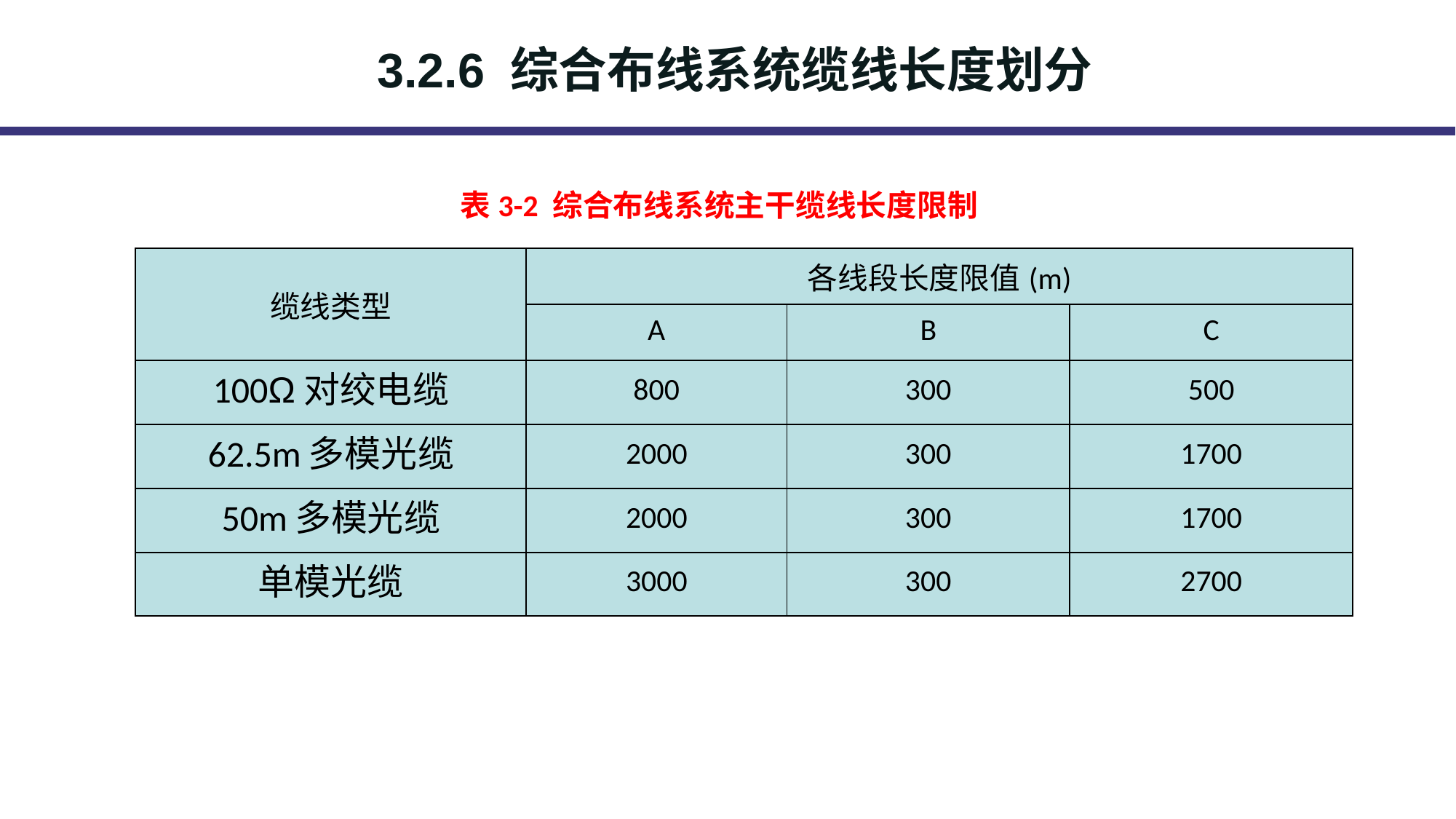

3.2.6 综合布线系统缆线长度划分
表3-2 综合布线系统主干缆线长度限制
| 缆线类型 | 各线段长度限值(m) |  |  |
| --- | --- | --- | --- |
|  | A | B | C |
| 100Ω对绞电缆 | 800 | 300 | 500 |
| 62.5m多模光缆 | 2000 | 300 | 1700 |
| 50m多模光缆 | 2000 | 300 | 1700 |
| 单模光缆 | 3000 | 300 | 2700 |